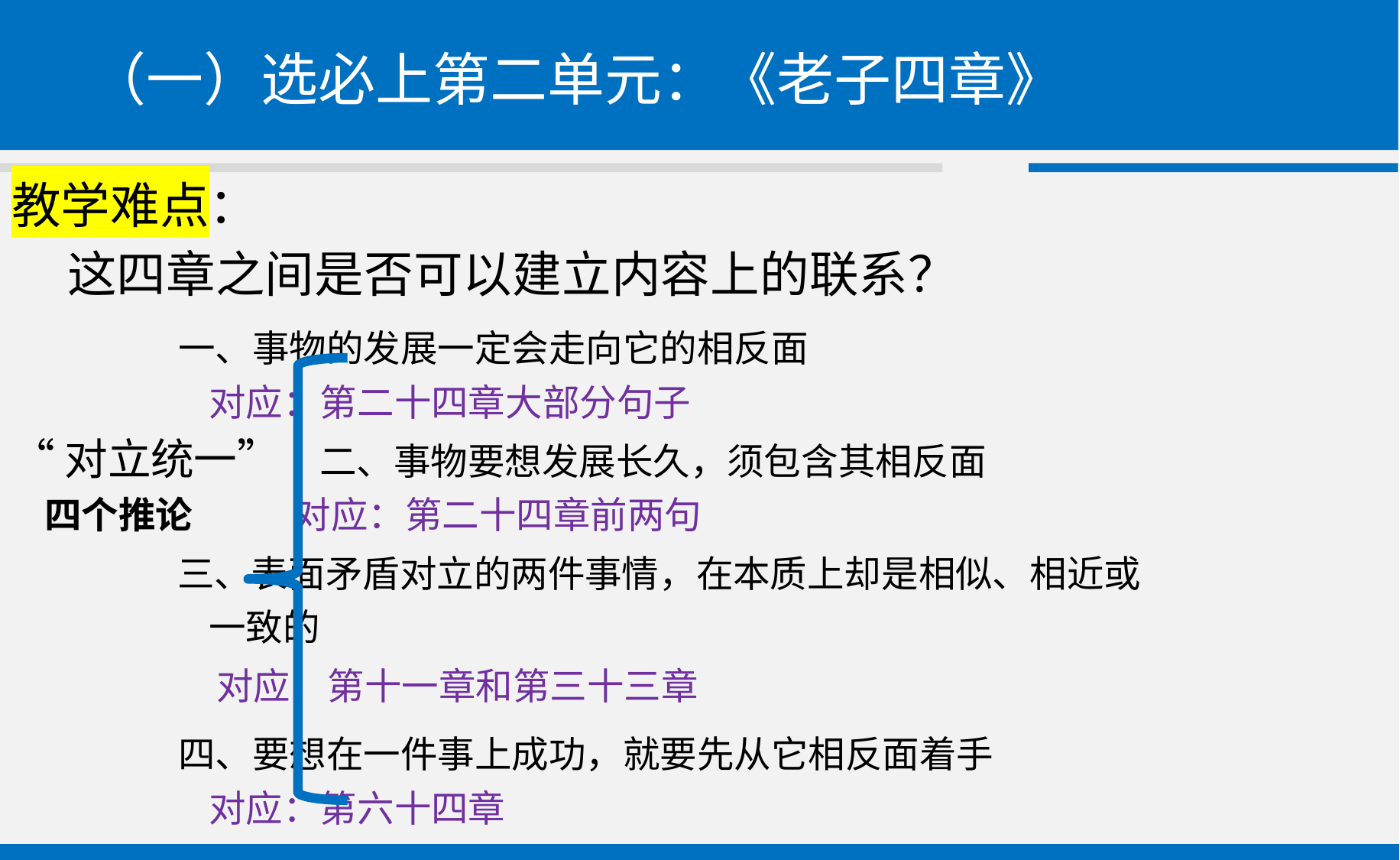

# （一）选必上第二单元：《老子四章》
教学难点：
    这四章之间是否可以建立内容上的联系？
              一、事物的发展一定会走向它的相反面
                       对应：第二十四章大部分句子
“对立统一”    二、事物要想发展长久，须包含其相反面
   四个推论            对应：第二十四章前两句
                三、表面矛盾对立的两件事情，在本质上却是相似、相近或
                       一致的
                    对应：第十一章和第三十三章
              四、要想在一件事上成功，就要先从它相反面着手
                       对应：第六十四章